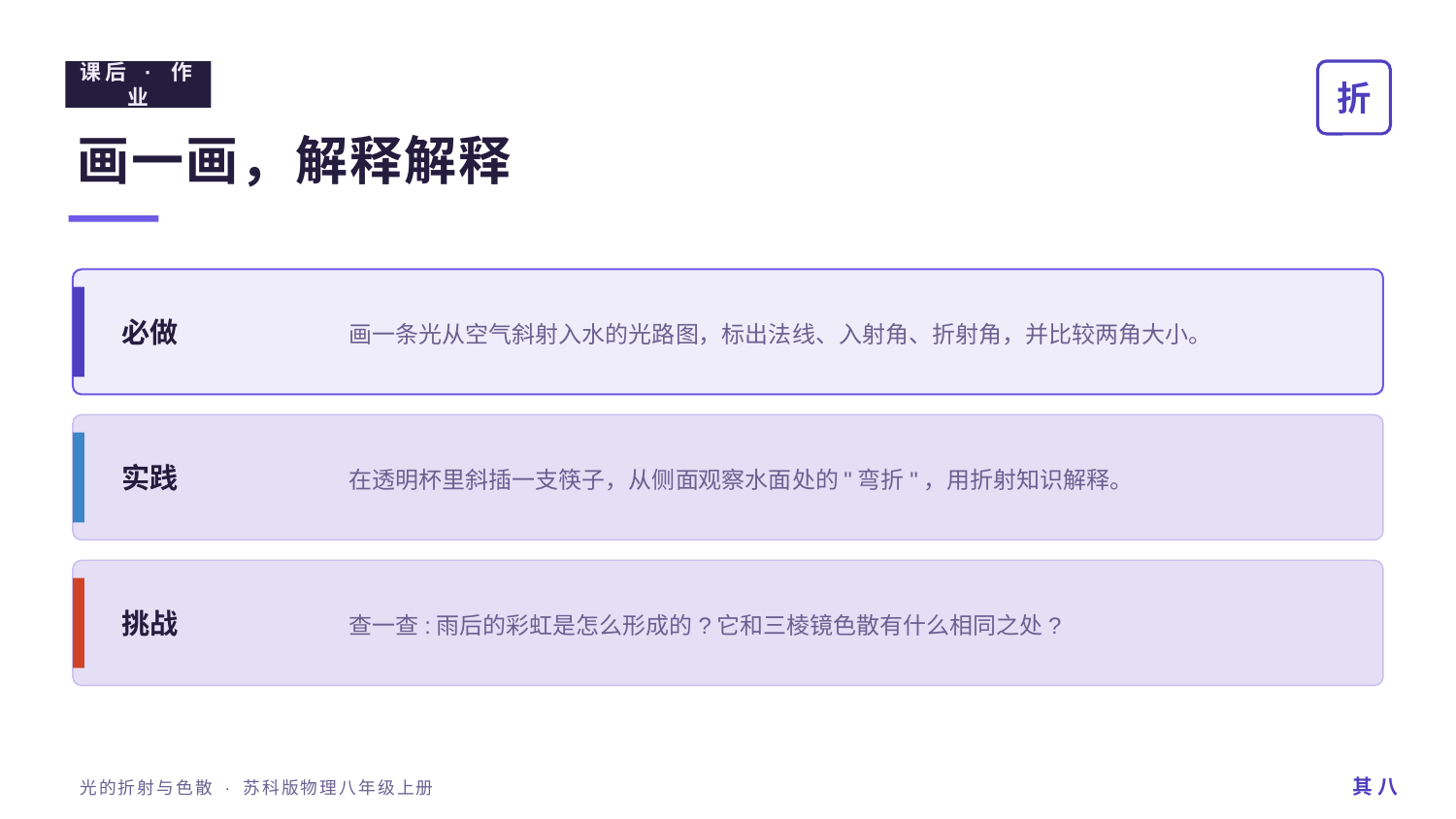

课后 · 作业
折

画一画，解释解释

画一条光从空气斜射入水的光路图，标出法线、入射角、折射角，并比较两角大小。
必做

在透明杯里斜插一支筷子，从侧面观察水面处的"弯折"，用折射知识解释。
实践

查一查:雨后的彩虹是怎么形成的?它和三棱镜色散有什么相同之处?
挑战

其 八
光的折射与色散 · 苏科版物理八年级上册